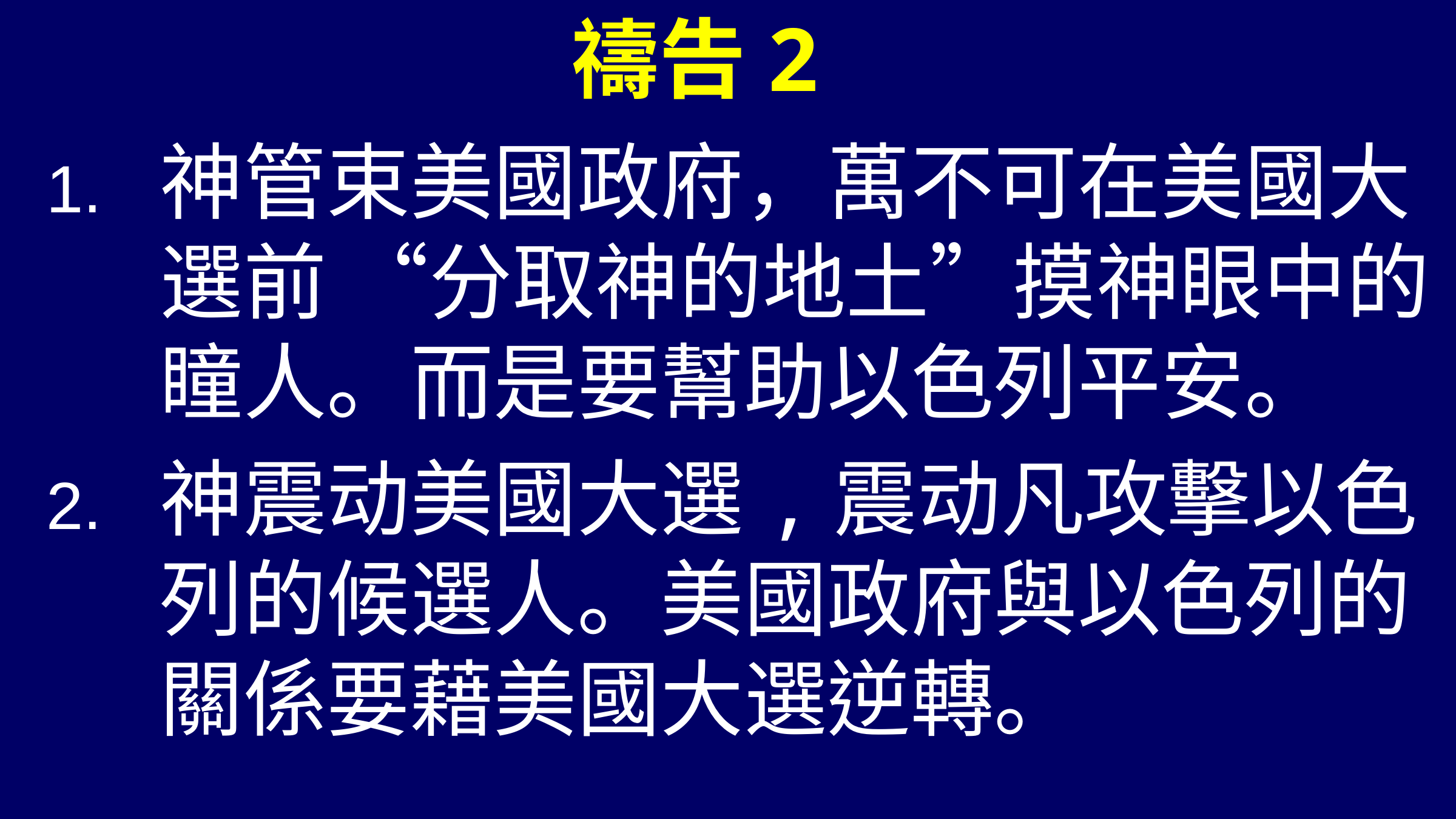

# 禱告2
神管束美國政府，萬不可在美國大選前 “分取神的地土”摸神眼中的瞳人。而是要幫助以色列平安。
神震动美國大選,震动凡攻擊以色列的候選人。美國政府與以色列的關係要藉美國大選逆轉。